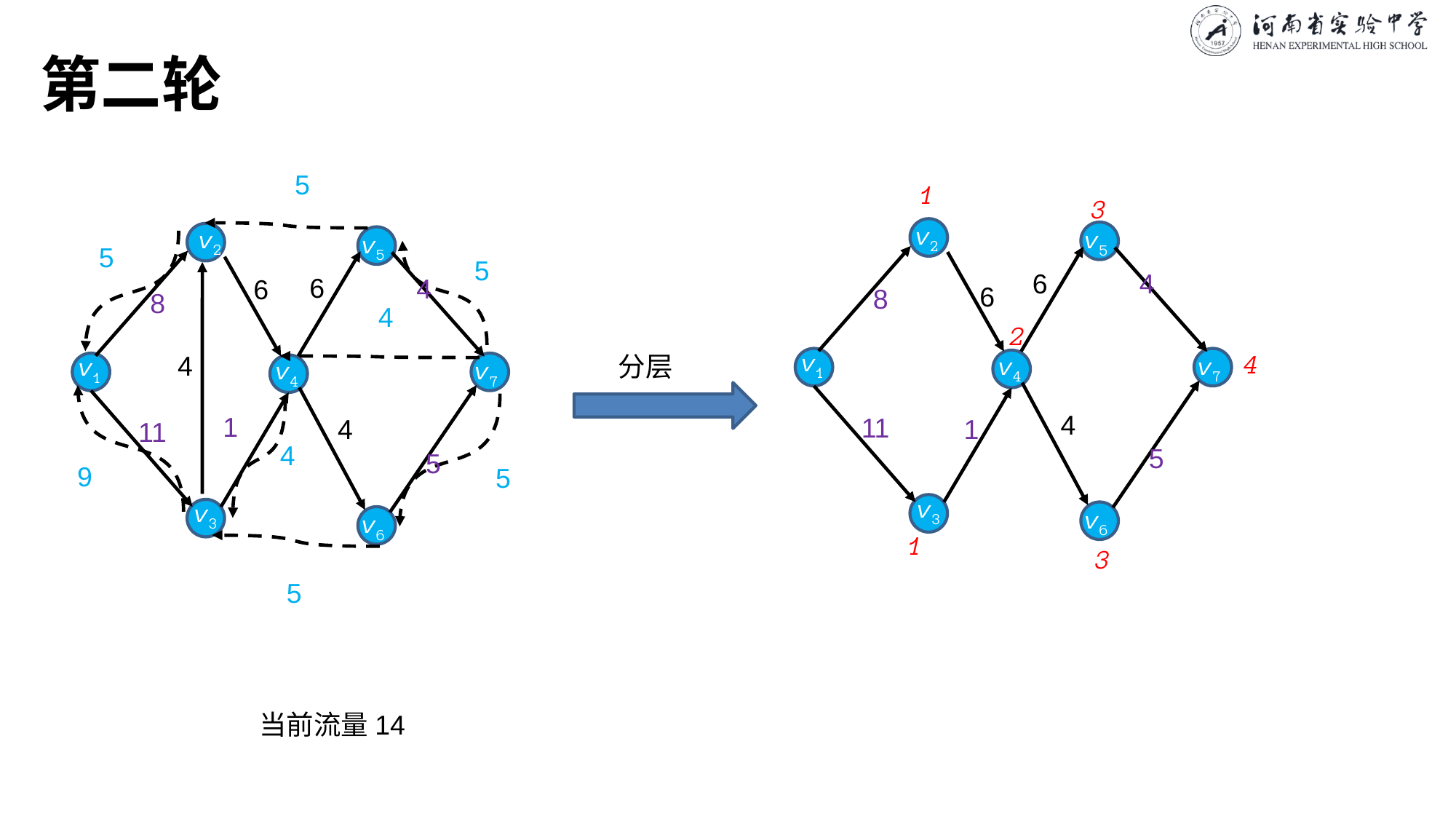

# 第二轮
5
1
3
v2
v2
v5

v5

5
5
6
4
6
4
6
6
8
8
4
2
v1
4
v4
v7
4
v1
分层
v4
v7

4
1
11
1
4
11
4
5
5
9
5
v3
v3

v6

v6

1
3
5
当前流量14